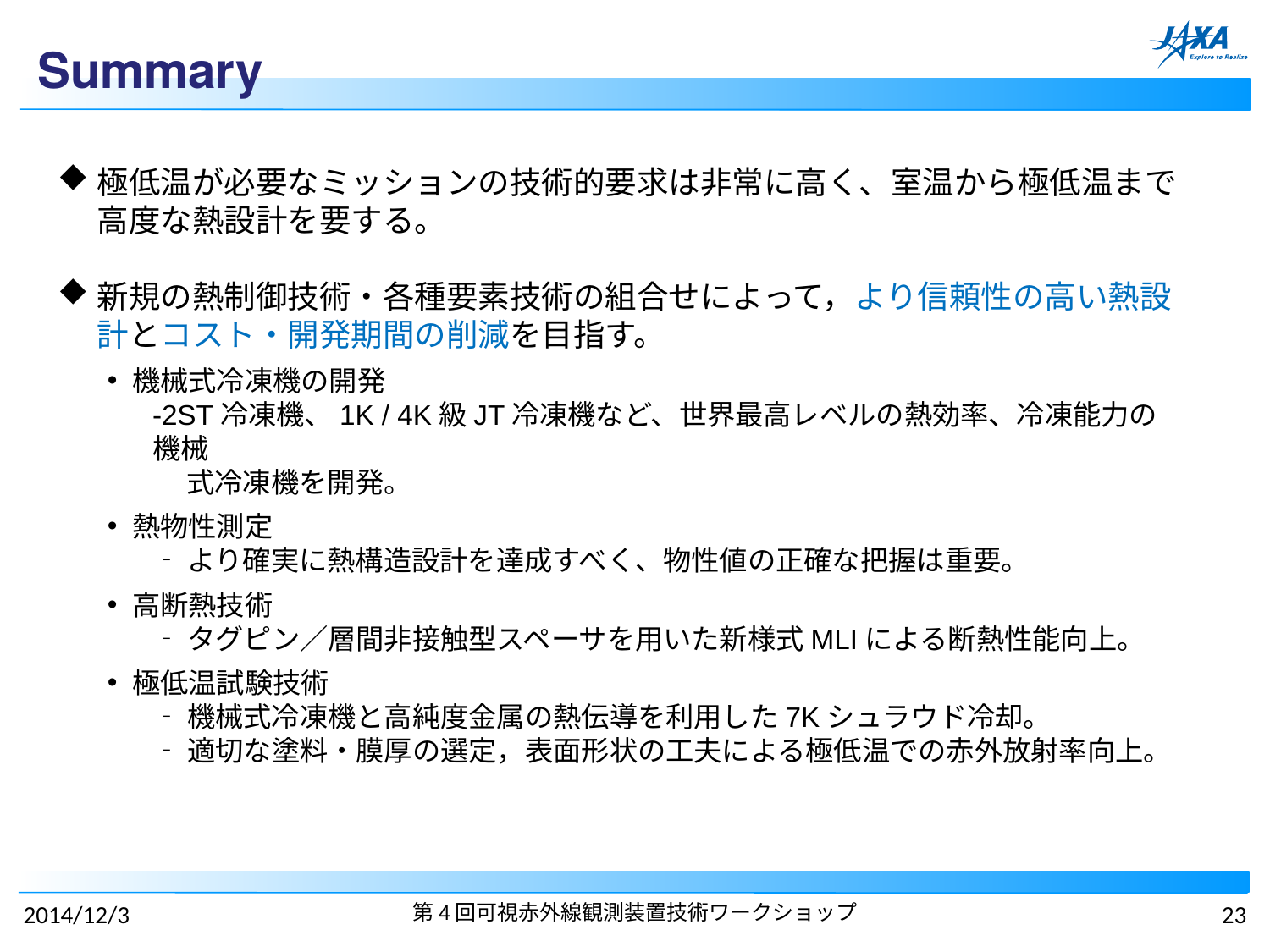

# Summary
極低温が必要なミッションの技術的要求は非常に高く、室温から極低温まで高度な熱設計を要する。

新規の熱制御技術・各種要素技術の組合せによって，より信頼性の高い熱設計とコスト・開発期間の削減を目指す。
機械式冷凍機の開発
‐2ST冷凍機、1K / 4K級JT冷凍機など、世界最高レベルの熱効率、冷凍能力の機械
　 式冷凍機を開発。
熱物性測定
‐より確実に熱構造設計を達成すべく、物性値の正確な把握は重要。
高断熱技術
‐タグピン／層間非接触型スペーサを用いた新様式MLIによる断熱性能向上。
極低温試験技術
‐機械式冷凍機と高純度金属の熱伝導を利用した7Kシュラウド冷却。
‐適切な塗料・膜厚の選定，表面形状の工夫による極低温での赤外放射率向上。

2014/12/3
第4回可視赤外線観測装置技術ワークショップ
23